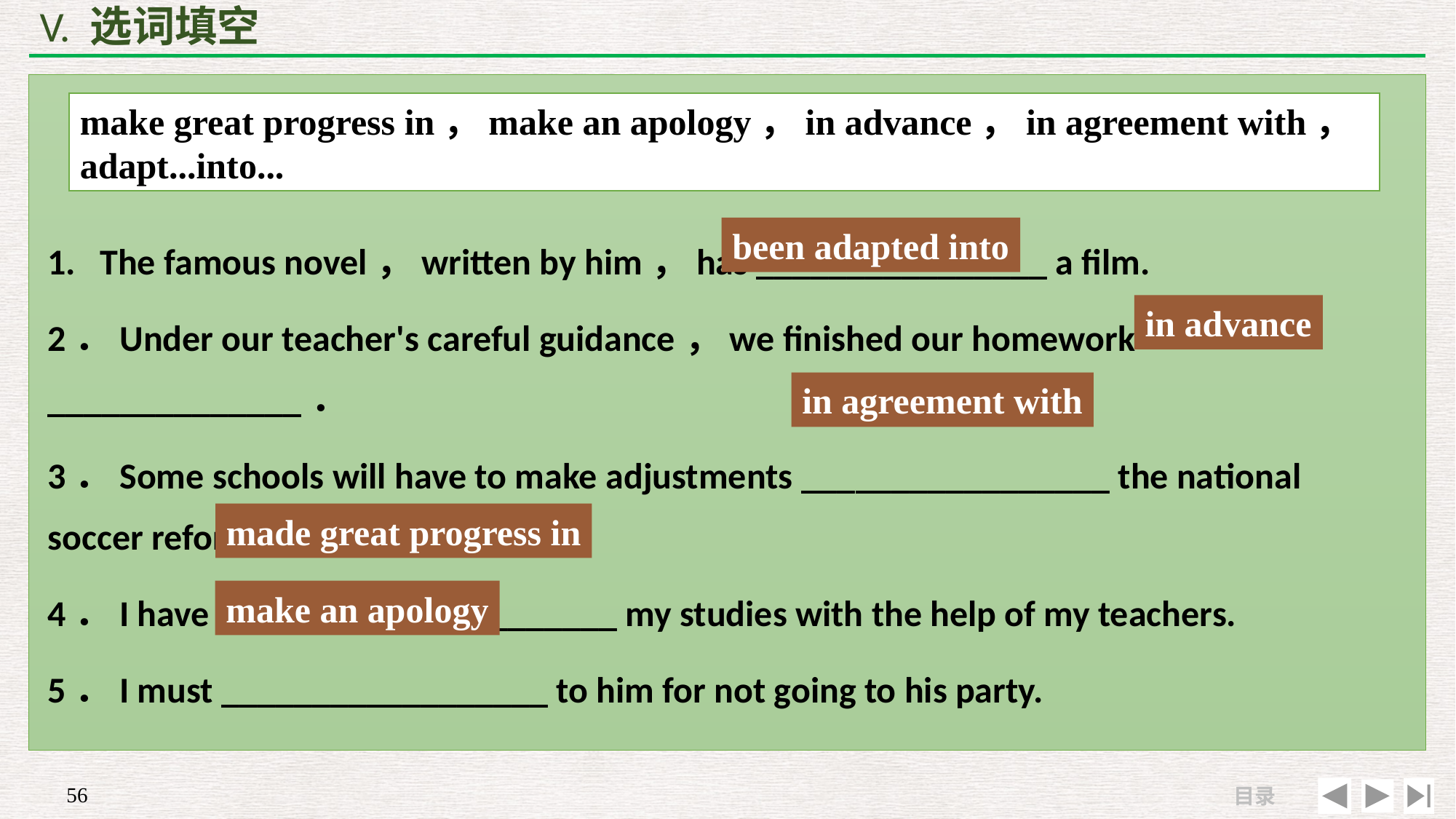

# V. 选词填空

make great progress in，make an apology，in advance，in agreement with，adapt...into...
1.   The famous novel，written by him，has ________________ a film.
2．Under our teacher's careful guidance，we finished our homework ______________．
3．Some schools will have to make adjustments _________________ the national soccer reform.
4．I have ______________________ my studies with the help of my teachers.
5．I must __________________ to him for not going to his party.
been adapted into
in advance
in agreement with
made great progress in
make an apology